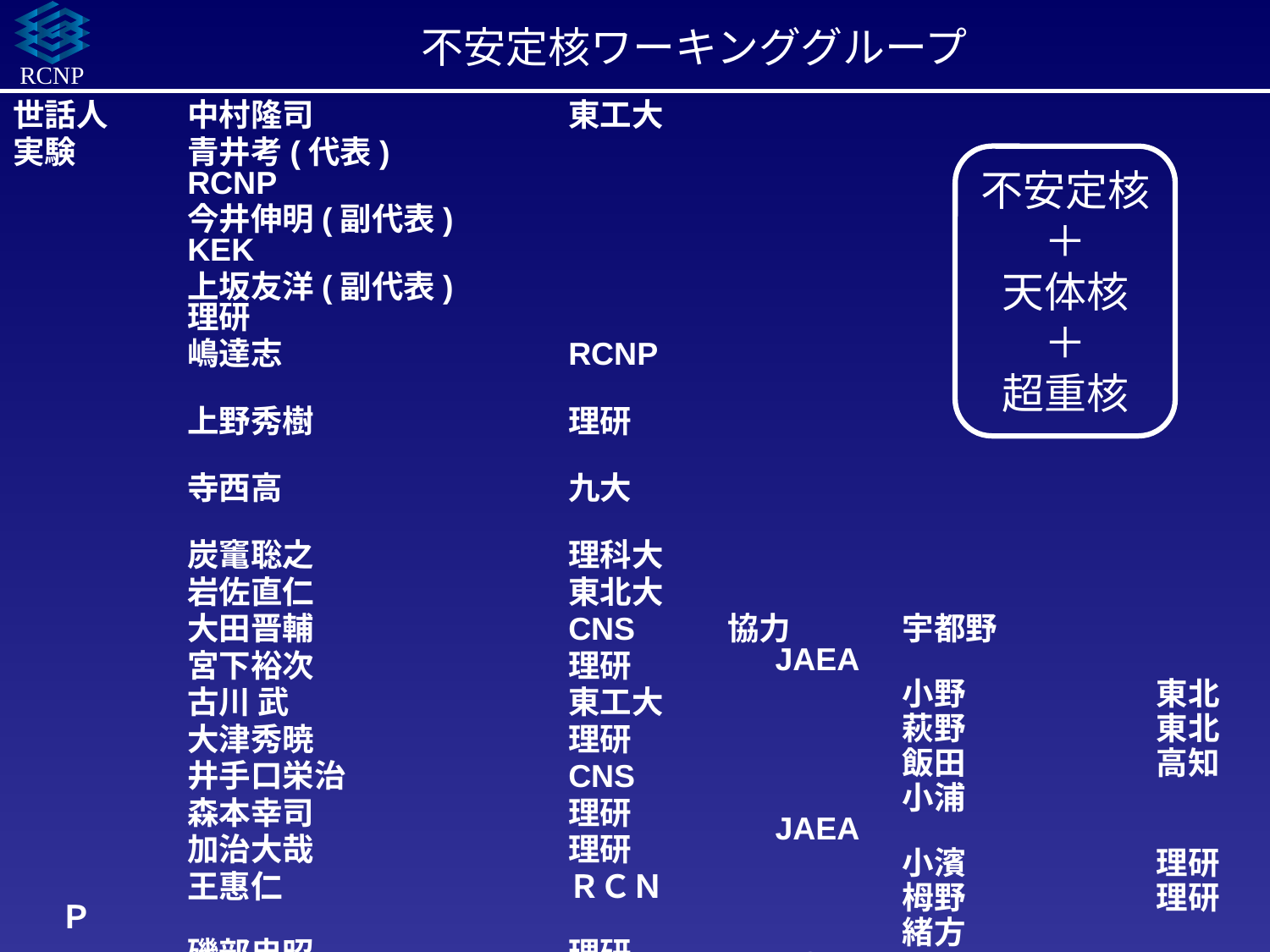

# 不安定核ワーキンググループ
世話人	中村隆司		東工大
実験 　　	青井考(代表) 　　		RCNP
		今井伸明(副代表) 		KEK
	 	上坂友洋(副代表) 		理研
		嶋達志　　		RCNP
		上野秀樹 		理研
		寺西高　　		九大
		炭竃聡之 		理科大
		岩佐直仁 		東北大
		大田晋輔 		CNS
		宮下裕次 		理研
		古川 武　　		東工大
		大津秀暁 		理研
		井手口栄治 		CNS
		森本幸司 		理研
		加治大哉 		理研
		王惠仁　　		ＲＣＮＰ
		磯部忠昭 		理研
		光岡真一		JAEA
		浅井雅人		JAEA
理論	延與佳子(副代表) 		ＹＩＴＰ
　		山上雅之 		会津大
不安定核
＋
天体核
＋
超重核
協力	宇都野		JAEA
		小野		東北
		萩野		東北
		飯田		高知
		小浦		JAEA
		小濱		理研
		栂野		理研
		緒方		RCNP
		みなさま